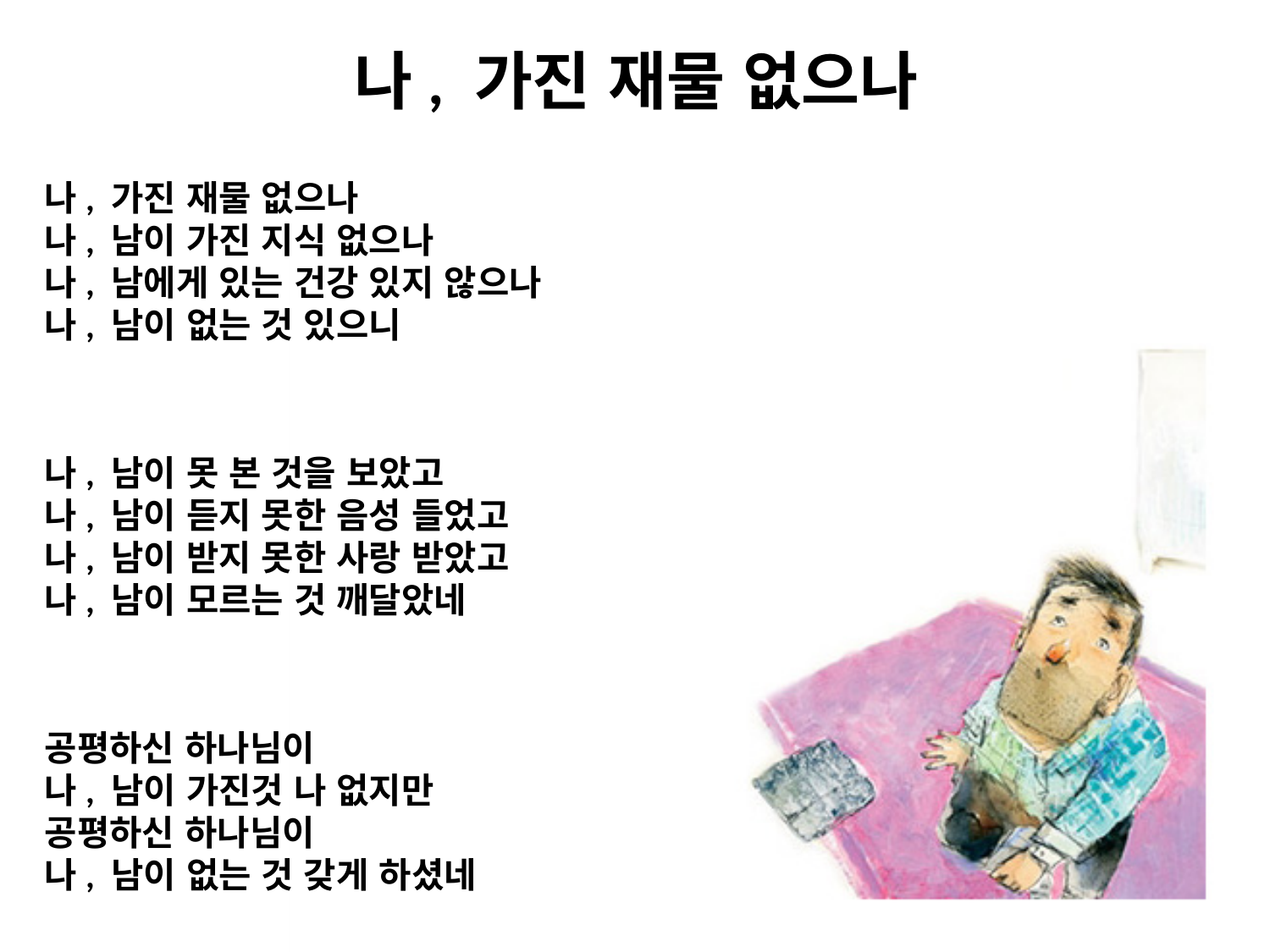

# 나, 가진 재물 없으나
나, 가진 재물 없으나
나, 남이 가진 지식 없으나
나, 남에게 있는 건강 있지 않으나
나, 남이 없는 것 있으니

나, 남이 못 본 것을 보았고
나, 남이 듣지 못한 음성 들었고
나, 남이 받지 못한 사랑 받았고
나, 남이 모르는 것 깨달았네

공평하신 하나님이
나, 남이 가진것 나 없지만
공평하신 하나님이
나, 남이 없는 것 갖게 하셨네